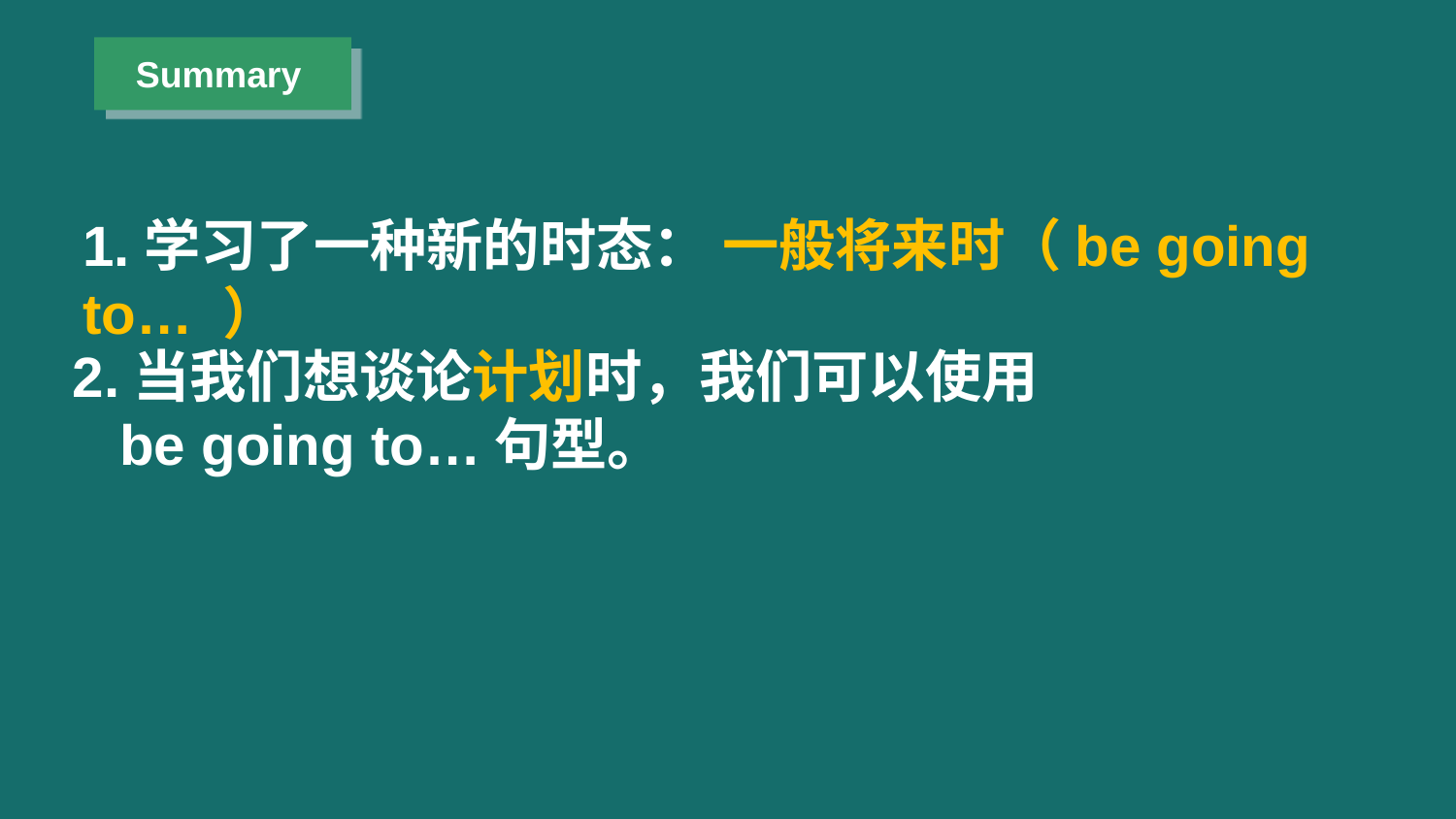

Summary
1.学习了一种新的时态： 一般将来时（be going to… ）
2.当我们想谈论计划时，我们可以使用
   be going to…句型。